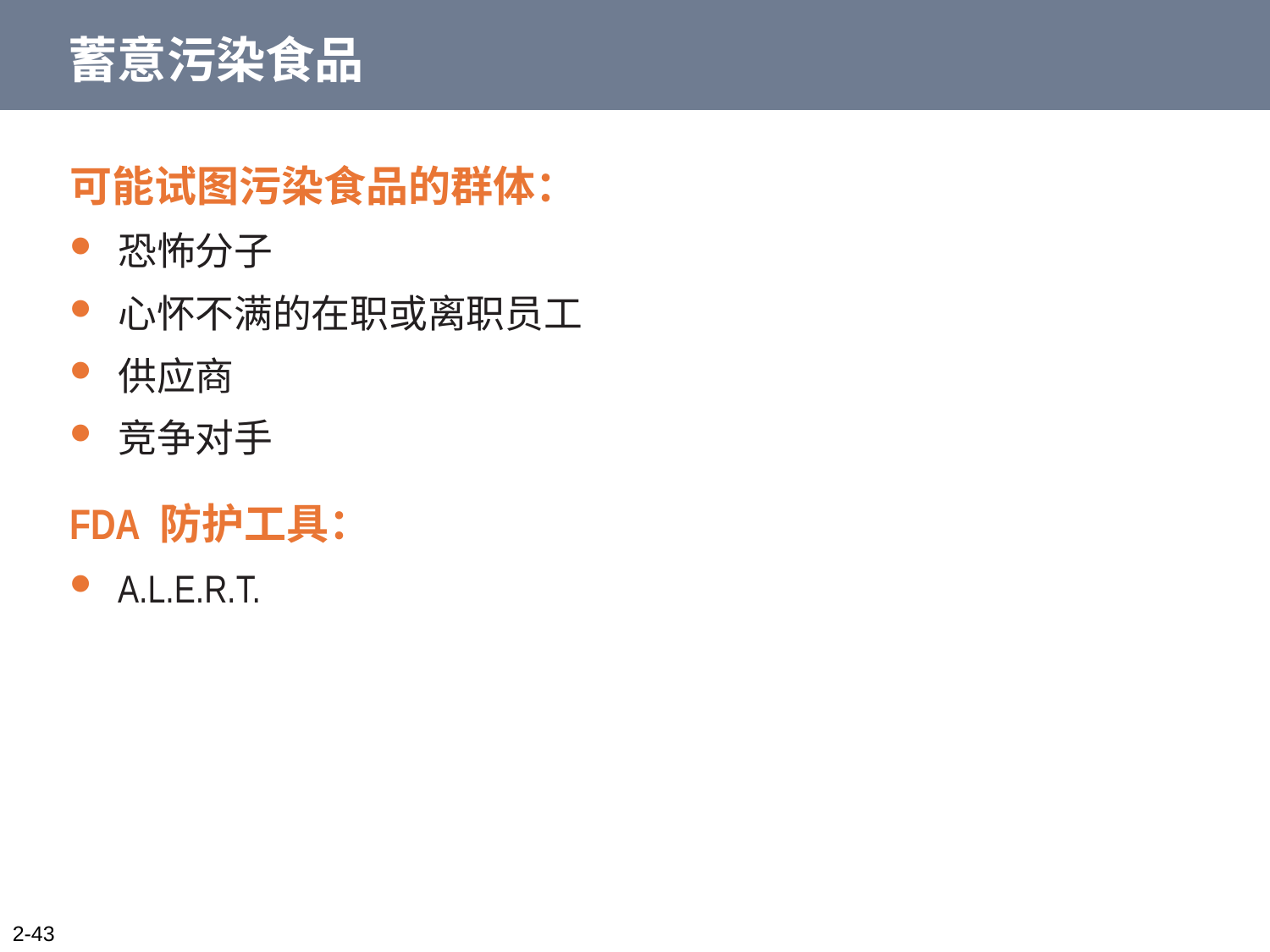

# 蓄意污染食品
可能试图污染食品的群体：
恐怖分子
心怀不满的在职或离职员工
供应商
竞争对手
FDA 防护工具：
A.L.E.R.T.

2-43